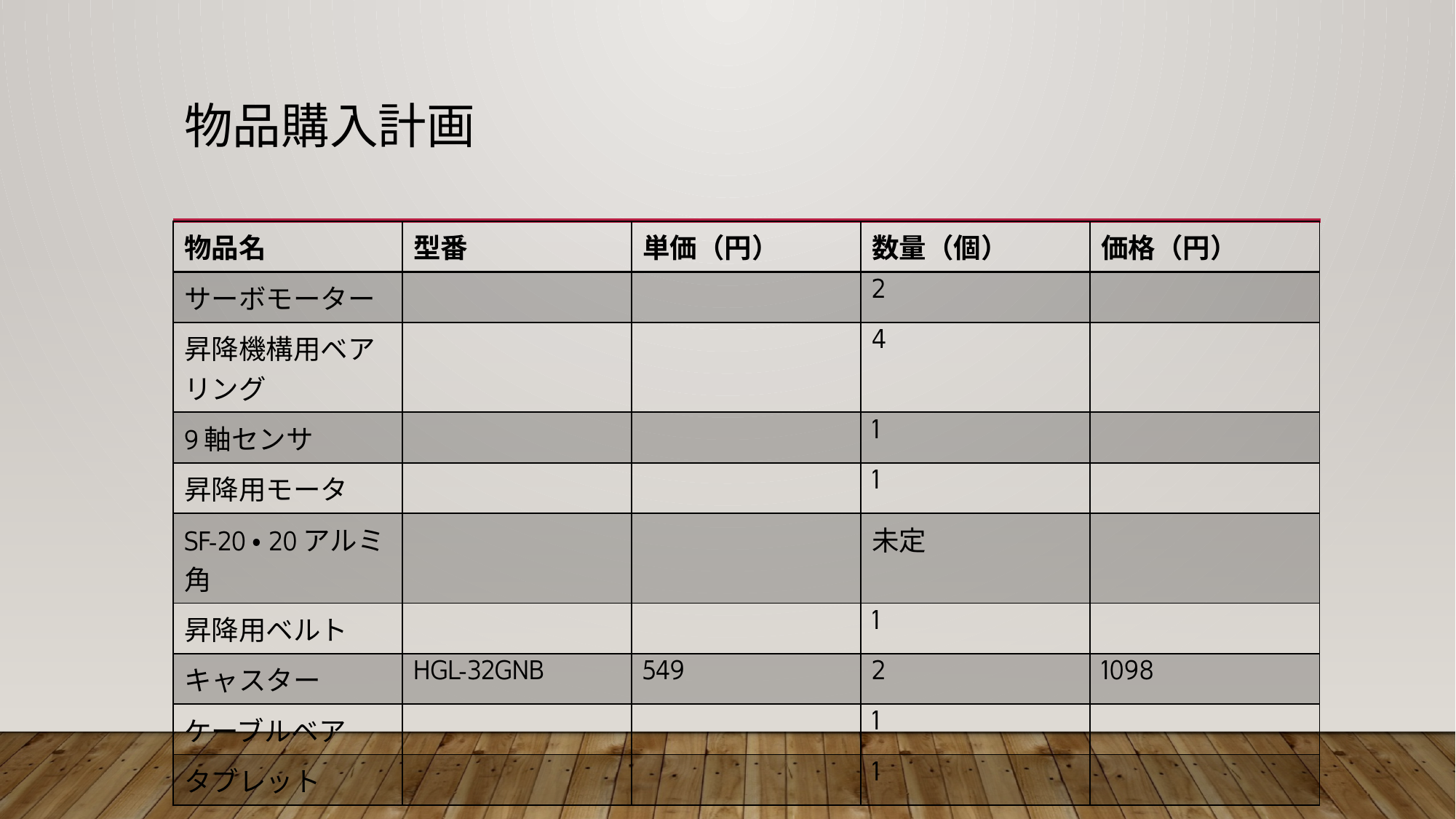

# 物品購入計画
| 物品名 | 型番 | 単価（円） | 数量（個） | 価格（円） |
| --- | --- | --- | --- | --- |
| サーボモーター |  |  | 2 |  |
| 昇降機構用ベアリング |  |  | 4 |  |
| 9軸センサ |  |  | 1 |  |
| 昇降用モータ |  |  | 1 |  |
| SF-20・20アルミ角 |  |  | 未定 |  |
| 昇降用ベルト |  |  | 1 |  |
| キャスター | HGL-32GNB | 549 | 2 | 1098 |
| ケーブルベア |  |  | 1 |  |
| タブレット |  |  | 1 |  |